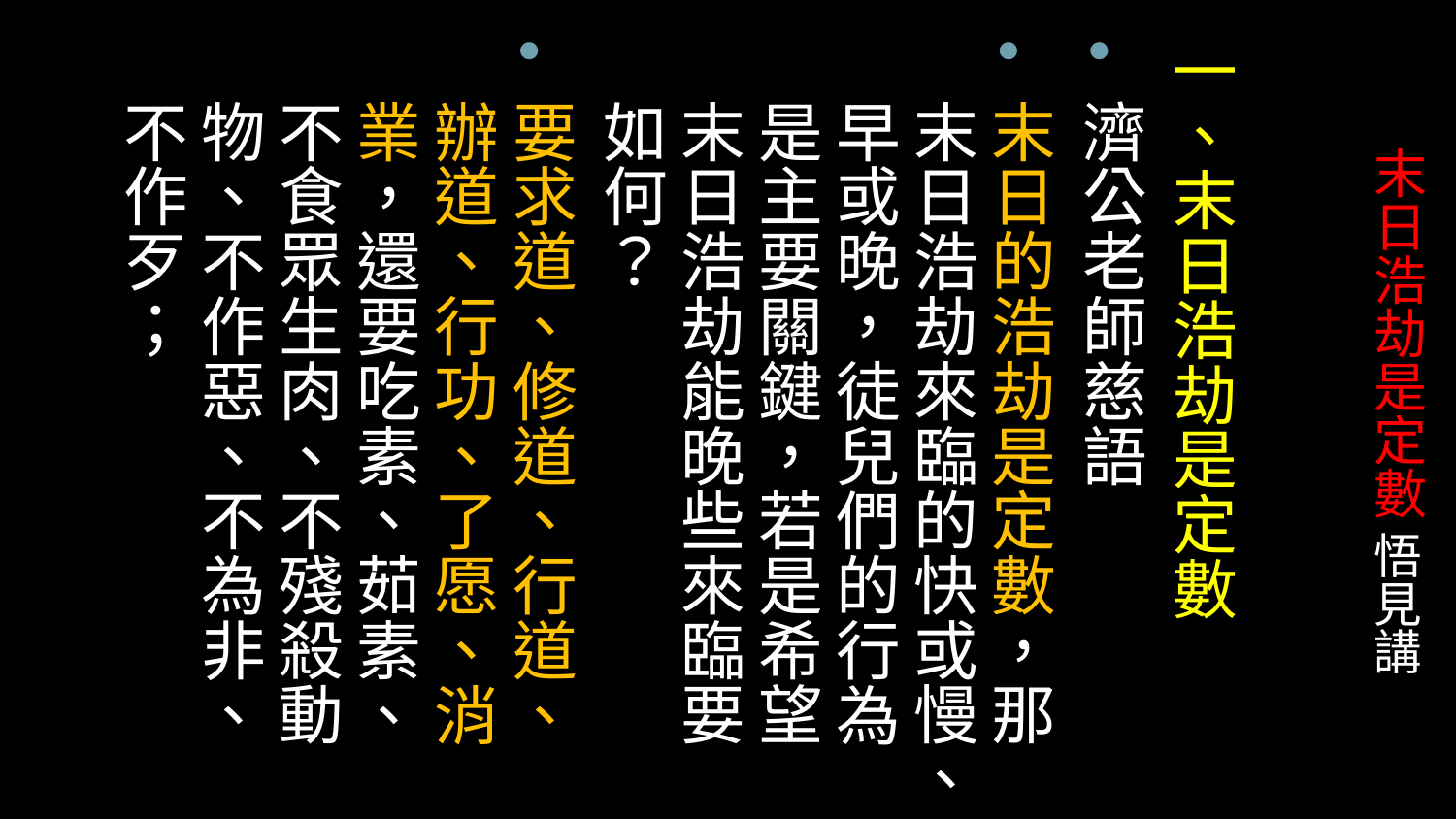

一、末日浩劫是定數
濟公老師慈語
末日的浩劫是定數，那末日浩劫來臨的快或慢、早或晚，徒兒們的行為是主要關鍵，若是希望末日浩劫能晚些來臨要如何？
要求道、修道、行道、辦道、行功、了愿、消業，還要吃素、茹素、不食眾生肉、不殘殺動物、不作惡、不為非、不作歹；

# 末日浩劫是定數 悟見講